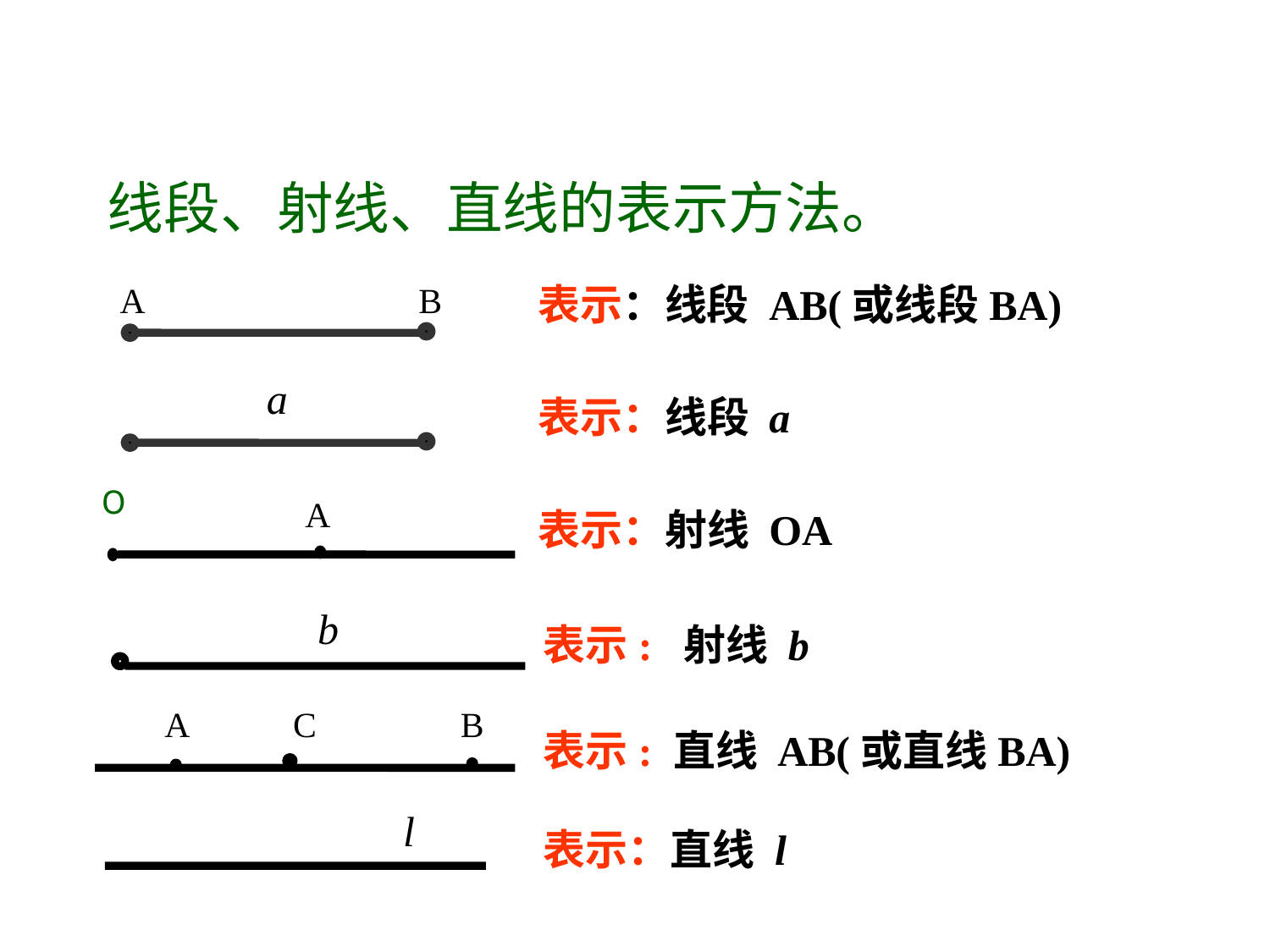

线段、射线、直线的表示方法。
A
B
表示：线段 AB(或线段BA)

a
表示：线段 a

O

A
表示：射线 OA

b
表示:  射线 b

A
B

C
表示: 直线 AB(或直线BA)

l
表示：直线 l